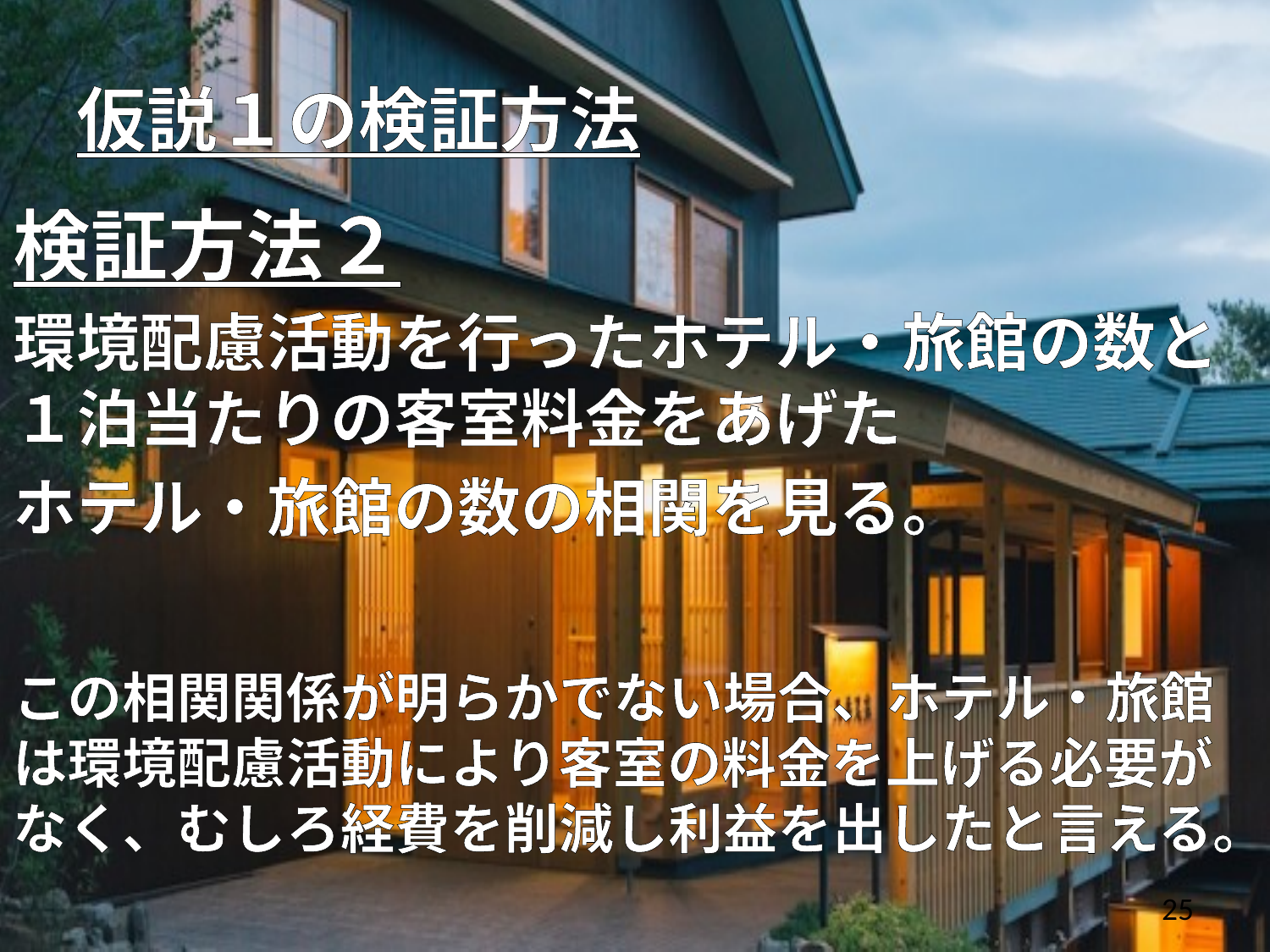

# 仮説１の検証方法
検証方法２
環境配慮活動を行ったホテル・旅館の数と１泊当たりの客室料金をあげた
ホテル・旅館の数の相関を見る。

この相関関係が明らかでない場合、ホテル・旅館は環境配慮活動により客室の料金を上げる必要がなく、むしろ経費を削減し利益を出したと言える。

25